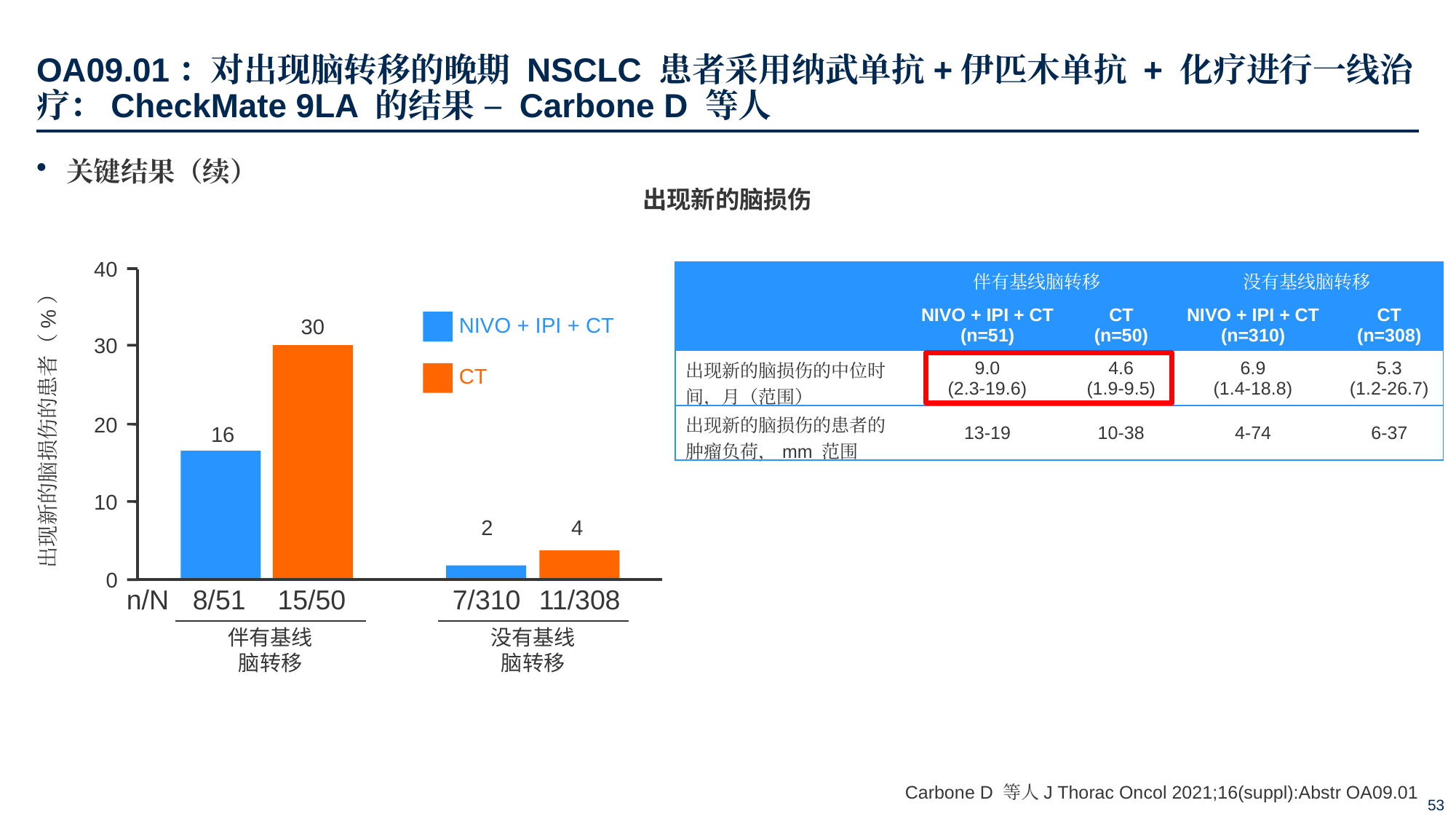

# OA09.01：对出现脑转移的晚期 NSCLC 患者采用纳武单抗+伊匹木单抗 + 化疗进行一线治疗：CheckMate 9LA 的结果 – Carbone D 等人
关键结果（续）
出现新的脑损伤
40

30

出现新的脑损伤的患者（%）
20

10

0

|  | 伴有基线脑转移 |  | 没有基线脑转移 |  |
| --- | --- | --- | --- | --- |
|  | NIVO + IPI + CT (n=51) | CT (n=50) | NIVO + IPI + CT (n=310) | CT (n=308) |
| 出现新的脑损伤的中位时间，月（范围） | 9.0 (2.3-19.6) | 4.6 (1.9-9.5) | 6.9 (1.4-18.8) | 5.3 (1.2-26.7) |
| 出现新的脑损伤的患者的肿瘤负荷，mm 范围 | 13-19 | 10-38 | 4-74 | 6-37 |

NIVO + IPI + CT

CT
30

16

2
4

n/N
8/51
15/50
7/310
11/308
伴有基线
脑转移
没有基线
脑转移
Carbone D 等人J Thorac Oncol 2021;16(suppl):Abstr OA09.01